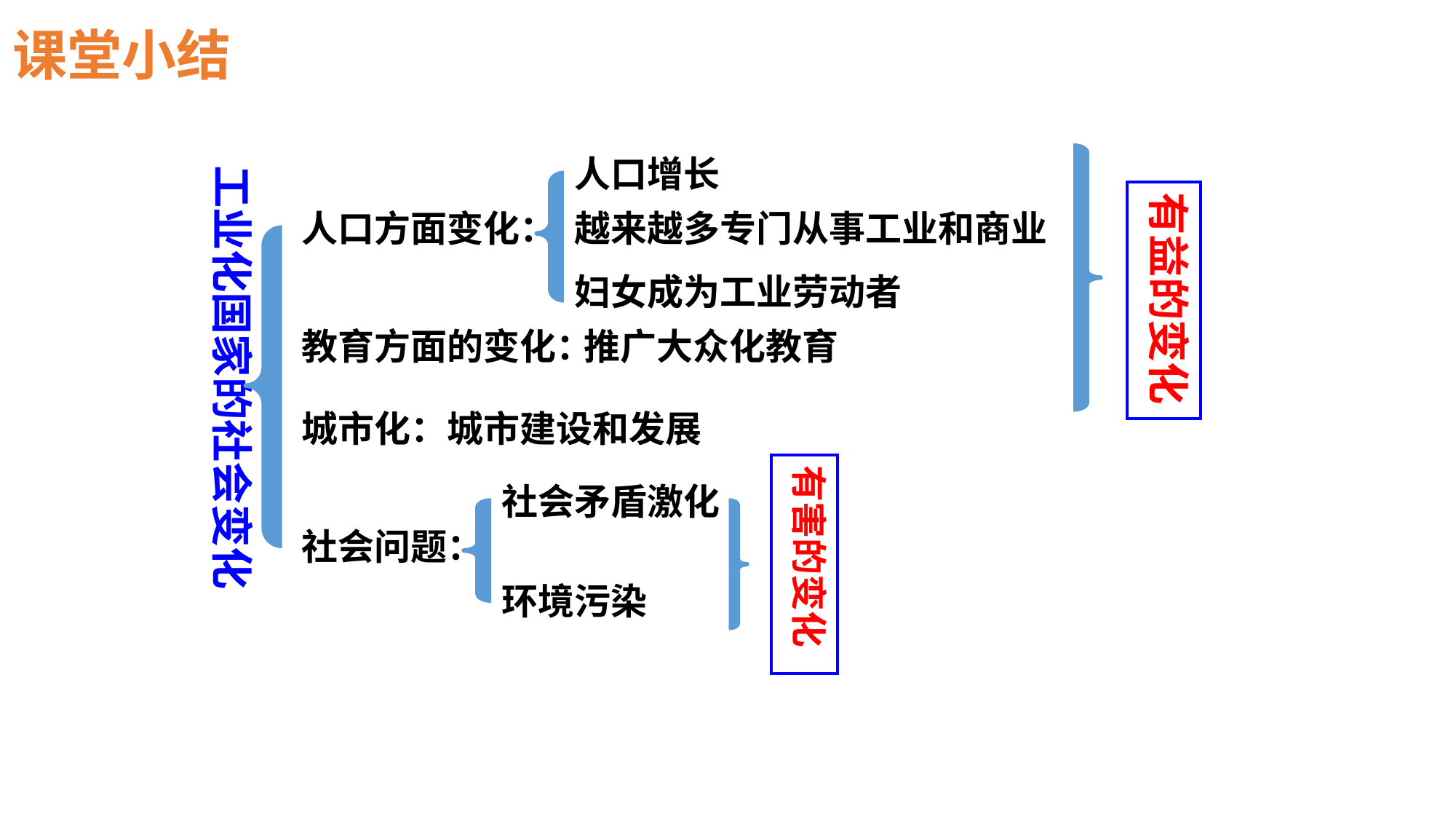

课堂小结
人口增长

工业化国家的社会变化

有益的变化
人口方面变化：
越来越多专门从事工业和商业

妇女成为工业劳动者
教育方面的变化：
推广大众化教育
城市化：
城市建设和发展
有害的变化
社会矛盾激化

社会问题：
环境污染